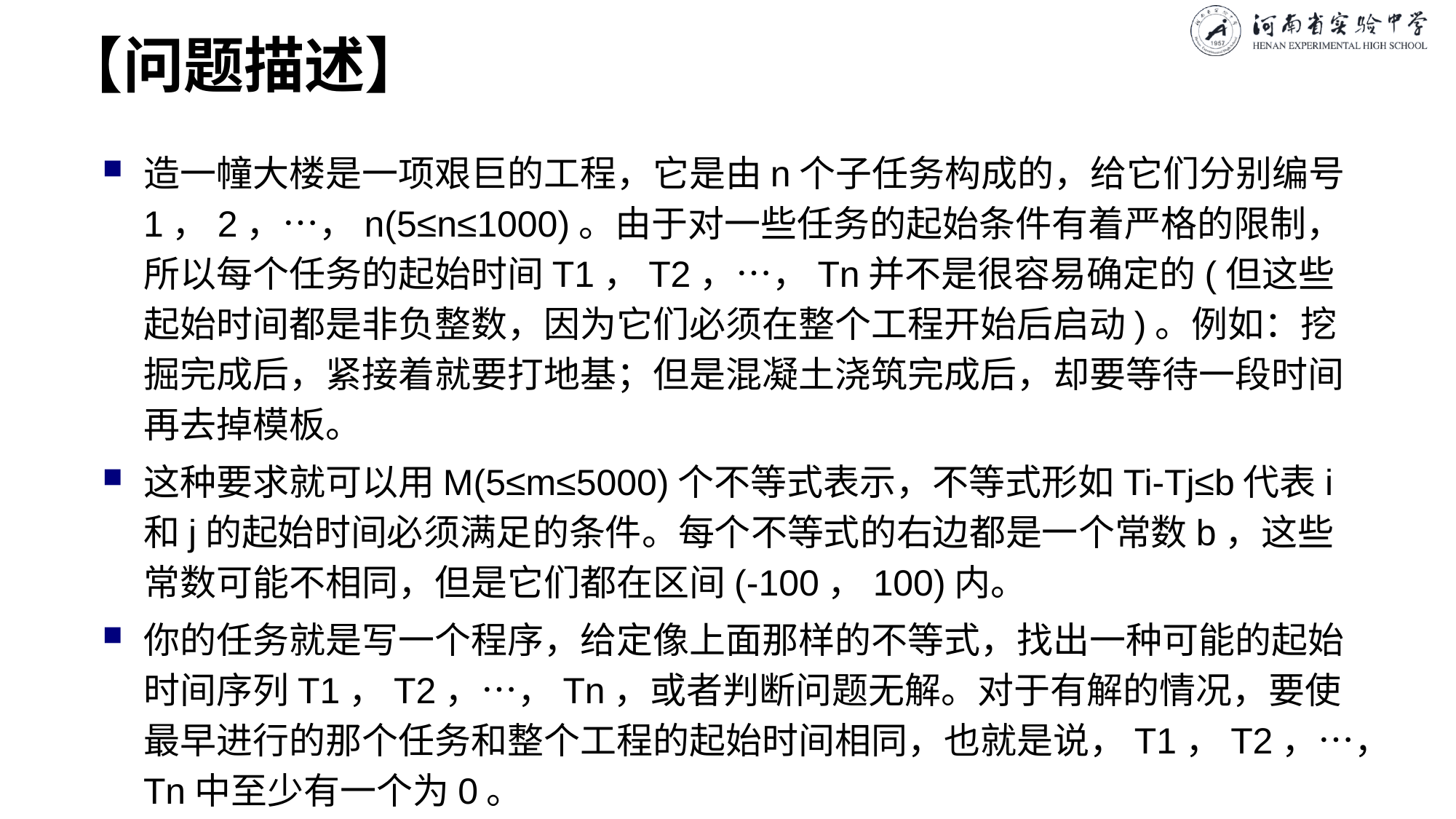

# 【问题描述】
造一幢大楼是一项艰巨的工程，它是由n个子任务构成的，给它们分别编号1，2，…，n(5≤n≤1000)。由于对一些任务的起始条件有着严格的限制，所以每个任务的起始时间T1，T2，…，Tn并不是很容易确定的(但这些起始时间都是非负整数，因为它们必须在整个工程开始后启动)。例如：挖掘完成后，紧接着就要打地基；但是混凝土浇筑完成后，却要等待一段时间再去掉模板。
这种要求就可以用M(5≤m≤5000)个不等式表示，不等式形如Ti-Tj≤b代表i和j的起始时间必须满足的条件。每个不等式的右边都是一个常数b，这些常数可能不相同，但是它们都在区间(-100，100)内。
你的任务就是写一个程序，给定像上面那样的不等式，找出一种可能的起始时间序列T1，T2，…，Tn，或者判断问题无解。对于有解的情况，要使最早进行的那个任务和整个工程的起始时间相同，也就是说，T1，T2，…，Tn中至少有一个为0。